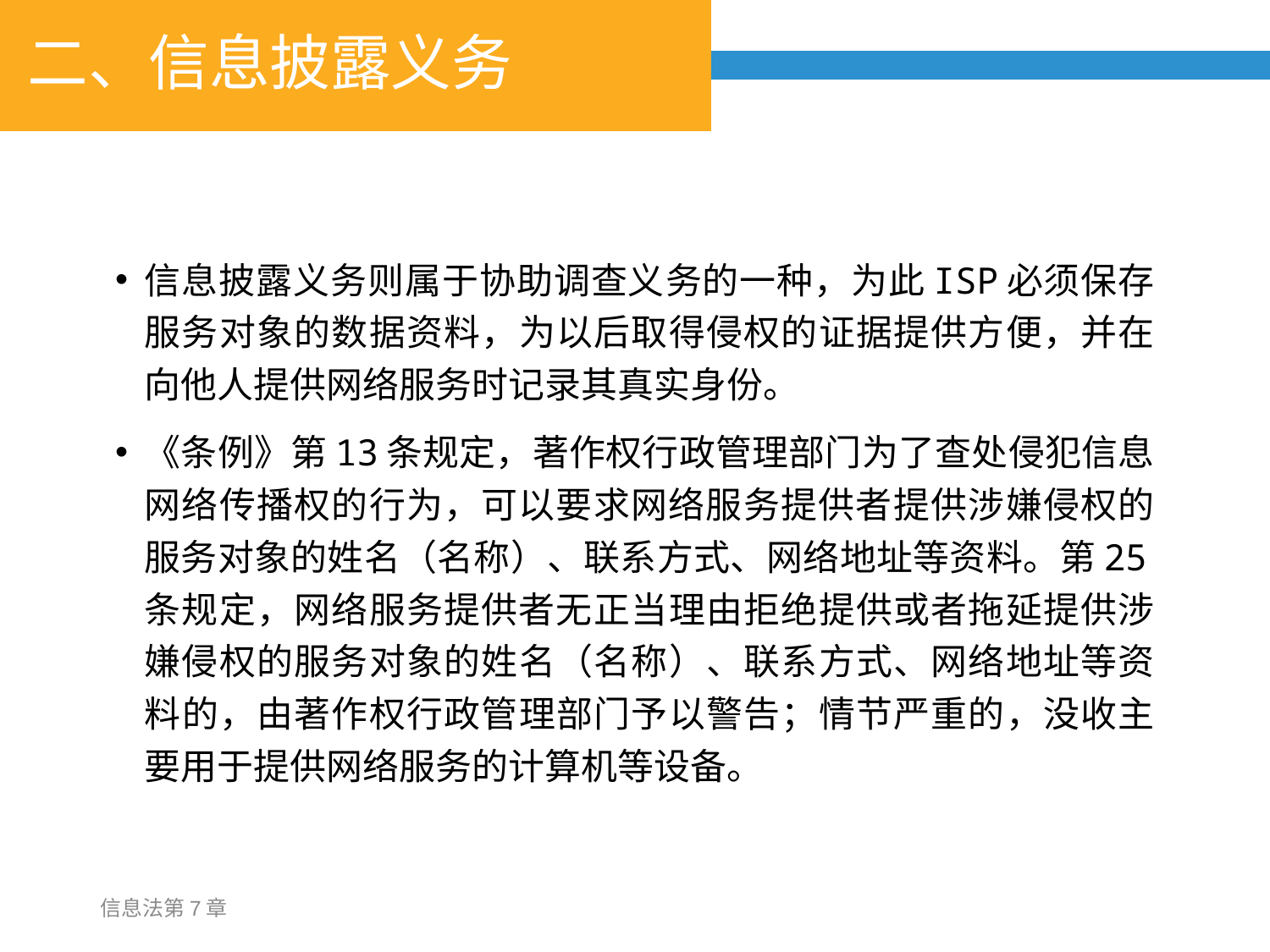

# 二、信息披露义务
信息披露义务则属于协助调查义务的一种，为此ISP必须保存服务对象的数据资料，为以后取得侵权的证据提供方便，并在向他人提供网络服务时记录其真实身份。
《条例》第13条规定，著作权行政管理部门为了查处侵犯信息网络传播权的行为，可以要求网络服务提供者提供涉嫌侵权的服务对象的姓名（名称）、联系方式、网络地址等资料。第25条规定，网络服务提供者无正当理由拒绝提供或者拖延提供涉嫌侵权的服务对象的姓名（名称）、联系方式、网络地址等资料的，由著作权行政管理部门予以警告；情节严重的，没收主要用于提供网络服务的计算机等设备。

信息法第7章